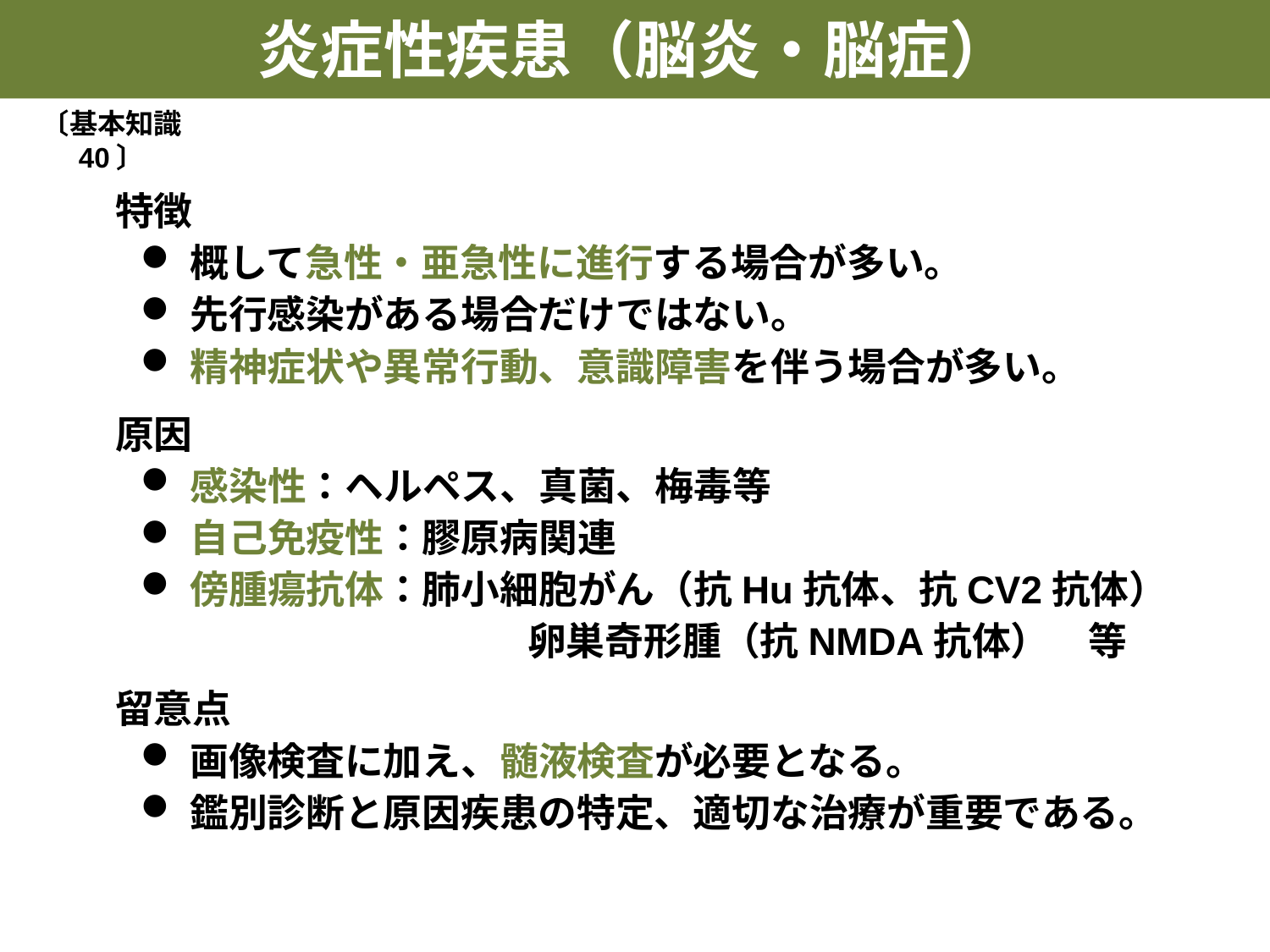

# 炎症性疾患（脳炎・脳症）
〔基本知識 40〕
特徴
概して急性・亜急性に進行する場合が多い。
先行感染がある場合だけではない。
精神症状や異常行動、意識障害を伴う場合が多い。
原因
感染性：ヘルペス、真菌、梅毒等
自己免疫性：膠原病関連
傍腫瘍抗体：肺小細胞がん（抗Hu抗体、抗CV2抗体）
　　　　　　　　　　卵巣奇形腫（抗NMDA抗体）　等
留意点
画像検査に加え、髄液検査が必要となる。
鑑別診断と原因疾患の特定、適切な治療が重要である。